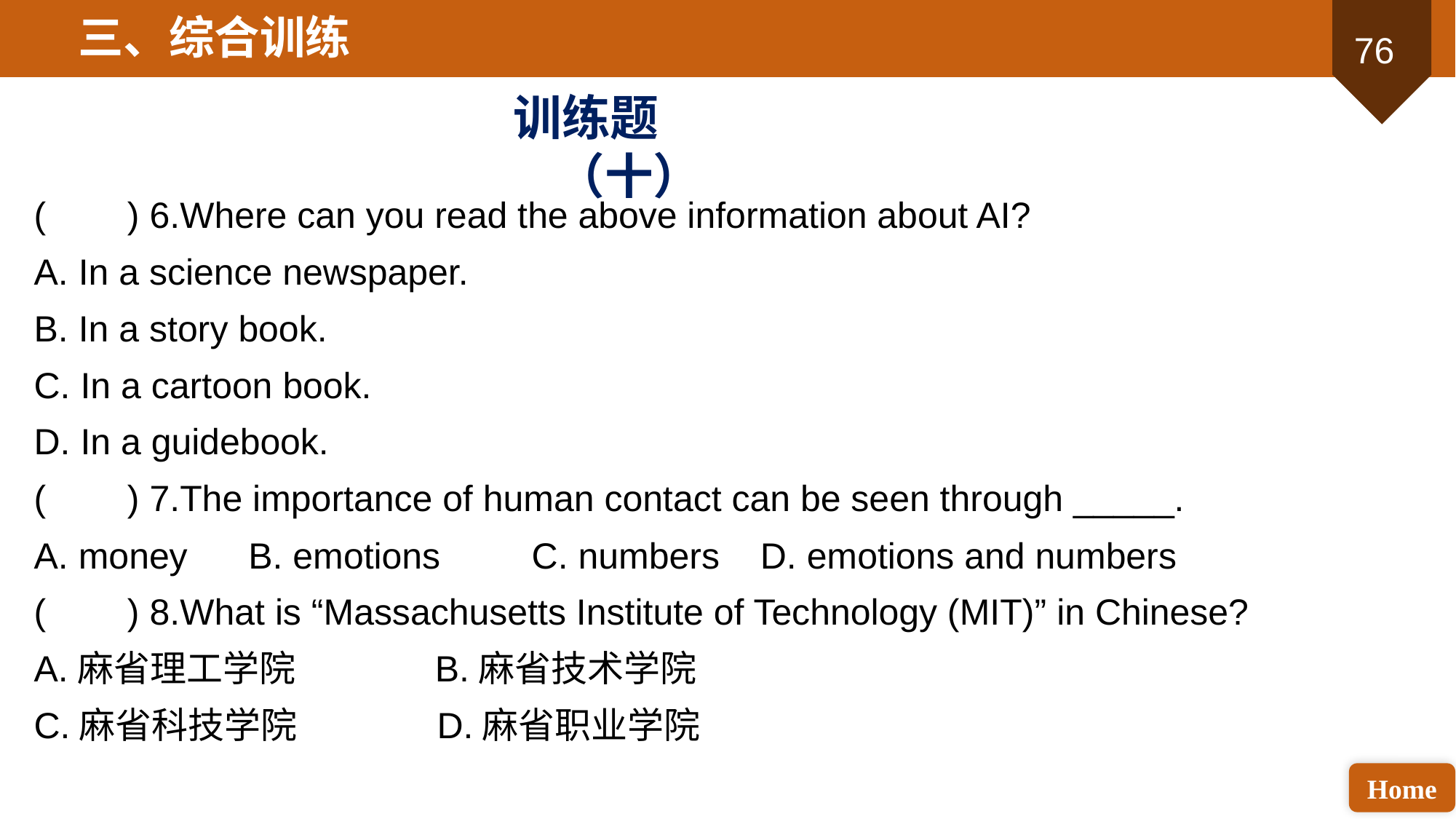

三、综合训练
训练题（十）
(        ) 6.Where can you read the above information about AI?
A. In a science newspaper.
B. In a story book.
C. In a cartoon book.
D. In a guidebook.
(        ) 7.The importance of human contact can be seen through _____.
A. money      B. emotions         C. numbers    D. emotions and numbers
(        ) 8.What is “Massachusetts Institute of Technology (MIT)” in Chinese?
A.麻省理工学院                B.麻省技术学院
C.麻省科技学院                D.麻省职业学院